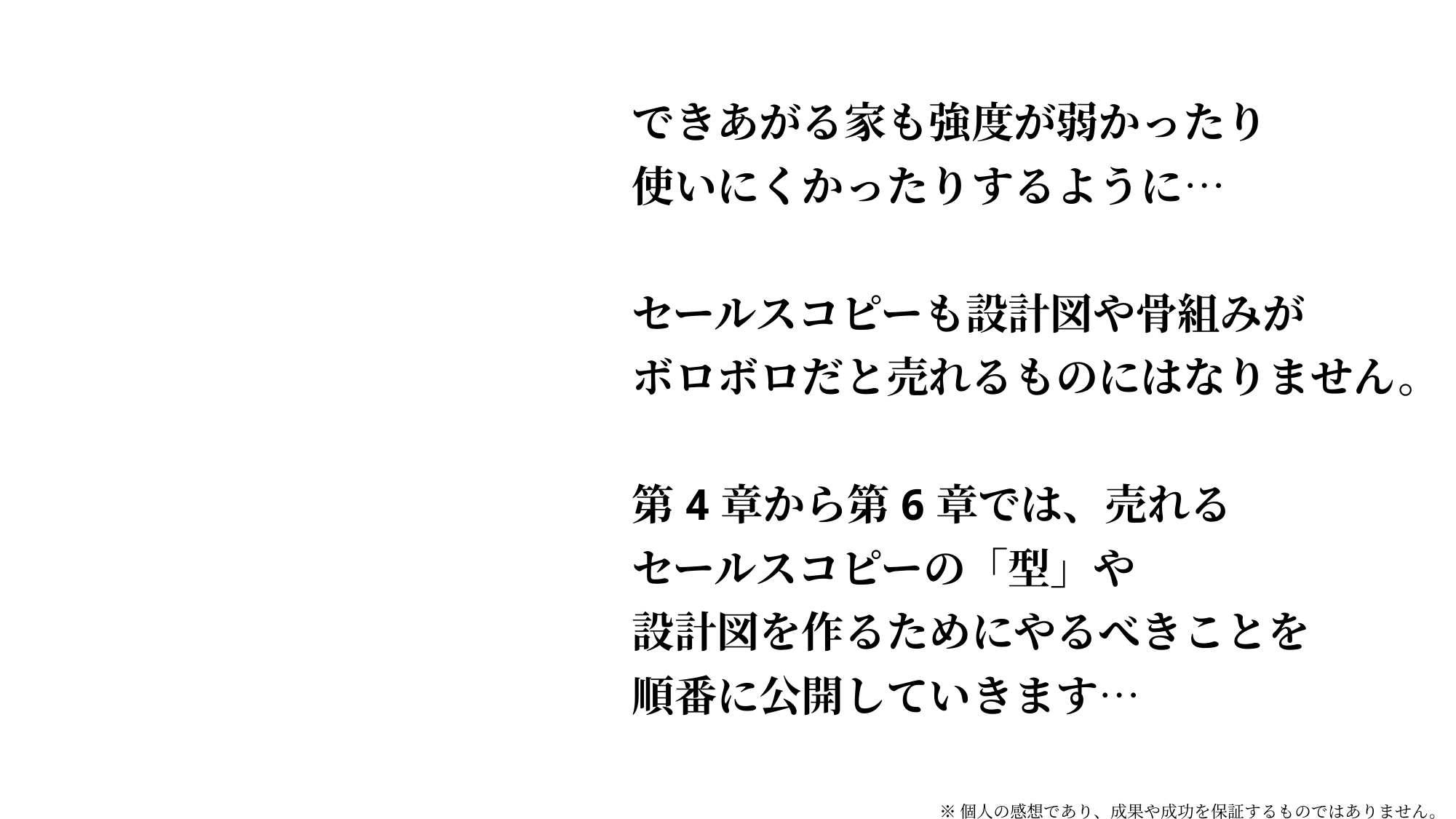

できあがる家も強度が弱かったり
使いにくかったりするように…

セールスコピーも設計図や骨組みが
ボロボロだと売れるものにはなりません。

第4章から第6章では、売れる
セールスコピーの「型」や
設計図を作るためにやるべきことを
順番に公開していきます…
※個人の感想であり、成果や成功を保証するものではありません。